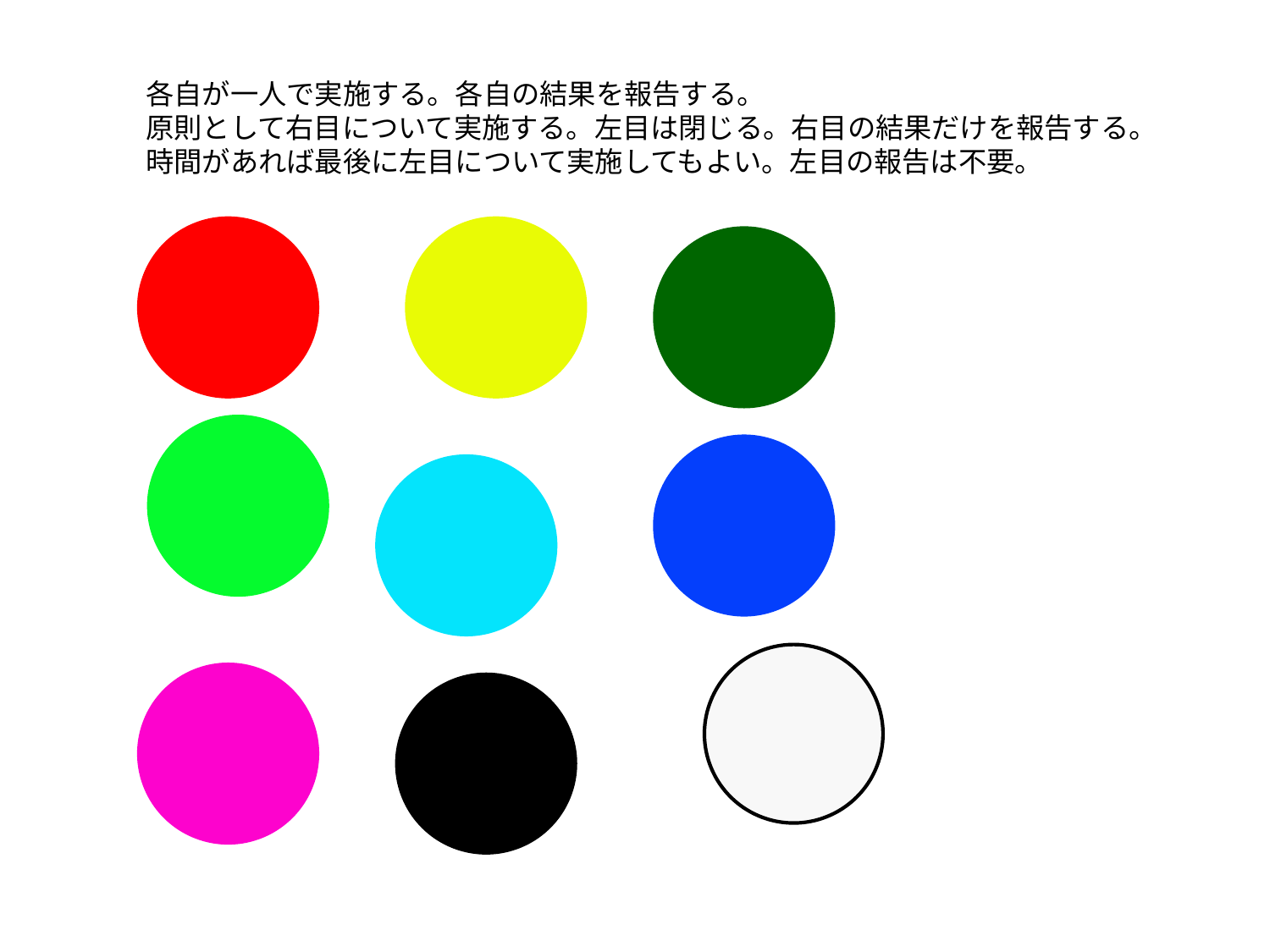

各自が一人で実施する。各自の結果を報告する。
原則として右目について実施する。左目は閉じる。右目の結果だけを報告する。
時間があれば最後に左目について実施してもよい。左目の報告は不要。